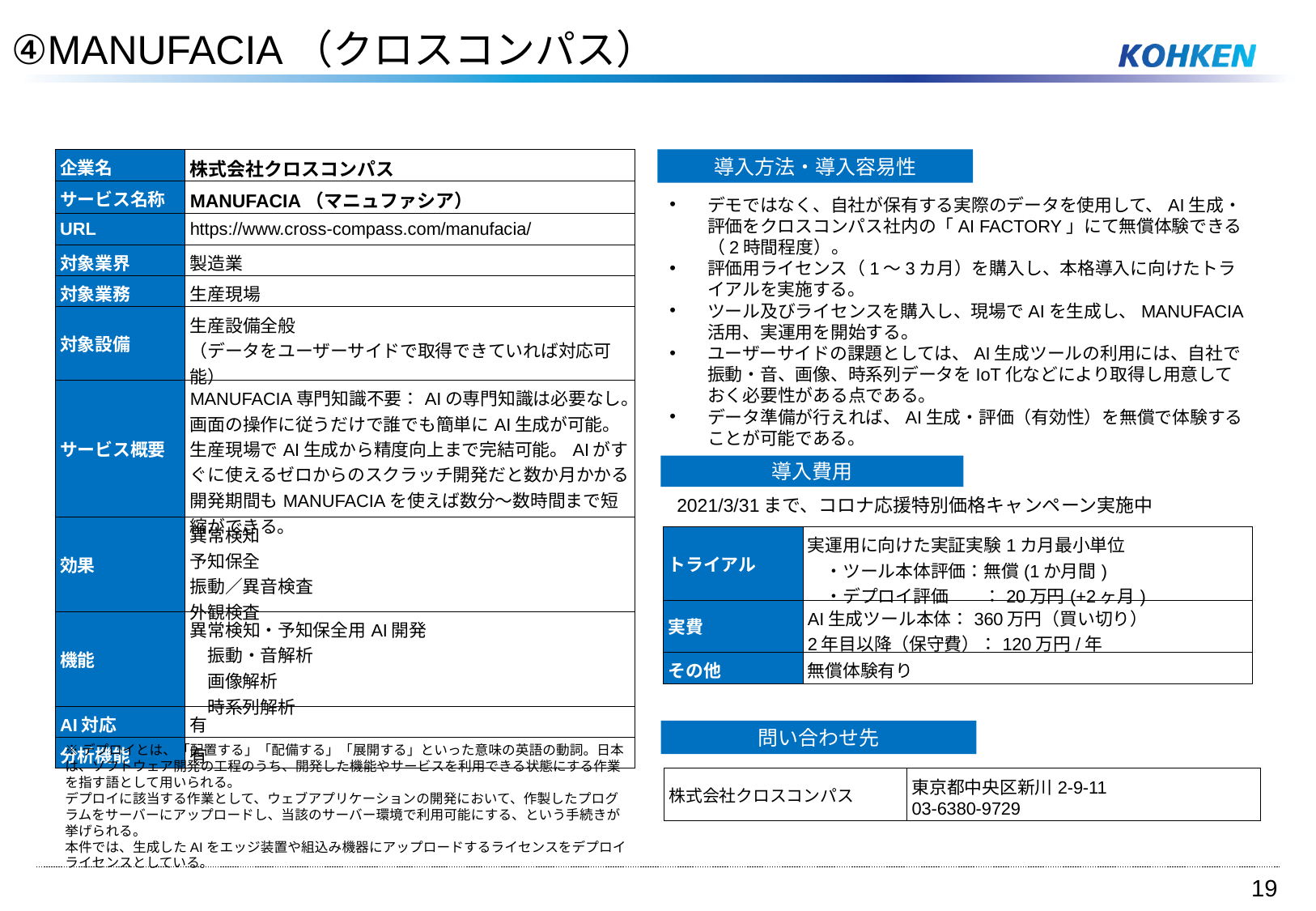

④MANUFACIA（クロスコンパス）
| 企業名 | 株式会社クロスコンパス |
| --- | --- |
| サービス名称 | MANUFACIA（マニュファシア） |
| URL | https://www.cross-compass.com/manufacia/ |
| 対象業界 | 製造業 |
| 対象業務 | 生産現場 |
| 対象設備 | 生産設備全般 （データをユーザーサイドで取得できていれば対応可能） |
| サービス概要 | MANUFACIA専門知識不要：AIの専門知識は必要なし。画面の操作に従うだけで誰でも簡単にAI生成が可能。生産現場でAI生成から精度向上まで完結可能。AIがすぐに使えるゼロからのスクラッチ開発だと数か月かかる開発期間もMANUFACIAを使えば数分～数時間まで短縮ができる。 |
| 効果 | 異常検知 予知保全 振動／異音検査 外観検査 |
| 機能 | 異常検知・予知保全用AI開発 　振動・音解析 　画像解析 　時系列解析 |
| AI対応 | 有 |
| 分析機能 | 有 |
導入方法・導入容易性
デモではなく、自社が保有する実際のデータを使用して、AI生成・評価をクロスコンパス社内の「AI FACTORY」にて無償体験できる（2時間程度）。
評価用ライセンス（1～3カ月）を購入し、本格導入に向けたトライアルを実施する。
ツール及びライセンスを購入し、現場でAIを生成し、MANUFACIA活用、実運用を開始する。
ユーザーサイドの課題としては、AI生成ツールの利用には、自社で振動・音、画像、時系列データをIoT化などにより取得し用意しておく必要性がある点である。
データ準備が行えれば、AI生成・評価（有効性）を無償で体験することが可能である。
導入費用
2021/3/31まで、コロナ応援特別価格キャンペーン実施中
| トライアル | 実運用に向けた実証実験1カ月最小単位 　・ツール本体評価：無償(1か月間) 　・デプロイ評価　　：20万円(+2ヶ月) |
| --- | --- |
| 実費 | AI生成ツール本体：360万円（買い切り） 2年目以降（保守費）：120万円/年 |
| その他 | 無償体験有り |
問い合わせ先
※デプロイとは、「配置する」「配備する」「展開する」といった意味の英語の動詞。日本は、ソフトウェア開発の工程のうち、開発した機能やサービスを利用できる状態にする作業を指す語として用いられる。
デプロイに該当する作業として、ウェブアプリケーションの開発において、作製したプログラムをサーバーにアップロードし、当該のサーバー環境で利用可能にする、という手続きが挙げられる。
本件では、生成したAIをエッジ装置や組込み機器にアップロードするライセンスをデプロイライセンスとしている。
| 株式会社クロスコンパス | 東京都​​​​​​中央区​​​​​​新川​​​​​​2-9-11 ​​​​​​​​​​​​ 03-6380-9729 |
| --- | --- |